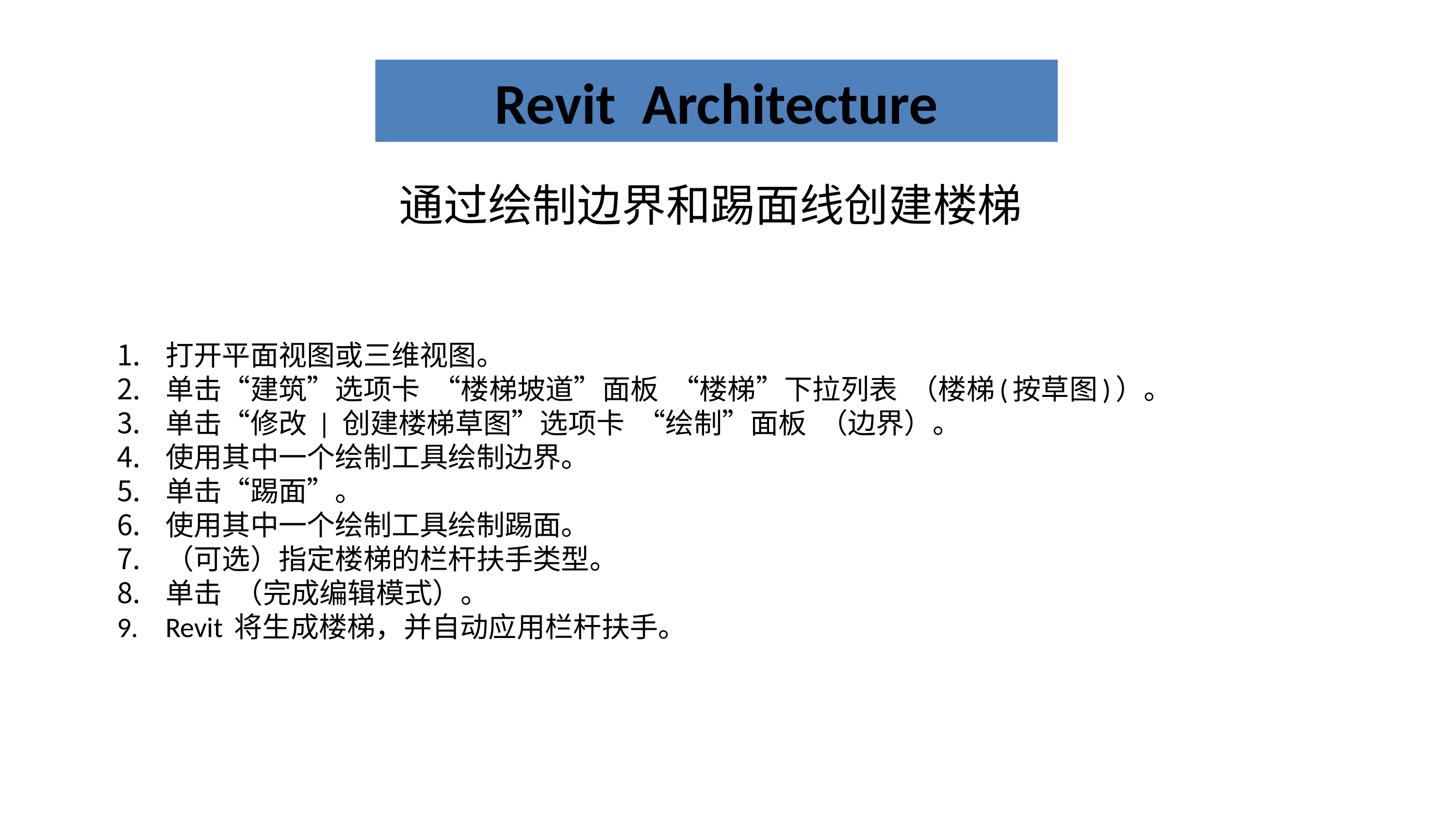

Revit  Architecture
通过绘制边界和踢面线创建楼梯
打开平面视图或三维视图。
单击“建筑”选项卡  “楼梯坡道”面板  “楼梯”下拉列表  （楼梯(按草图)）。
单击“修改 | 创建楼梯草图”选项卡  “绘制”面板  （边界）。
使用其中一个绘制工具绘制边界。
单击“踢面”。
使用其中一个绘制工具绘制踢面。
（可选）指定楼梯的栏杆扶手类型。
单击  （完成编辑模式）。
Revit 将生成楼梯，并自动应用栏杆扶手。